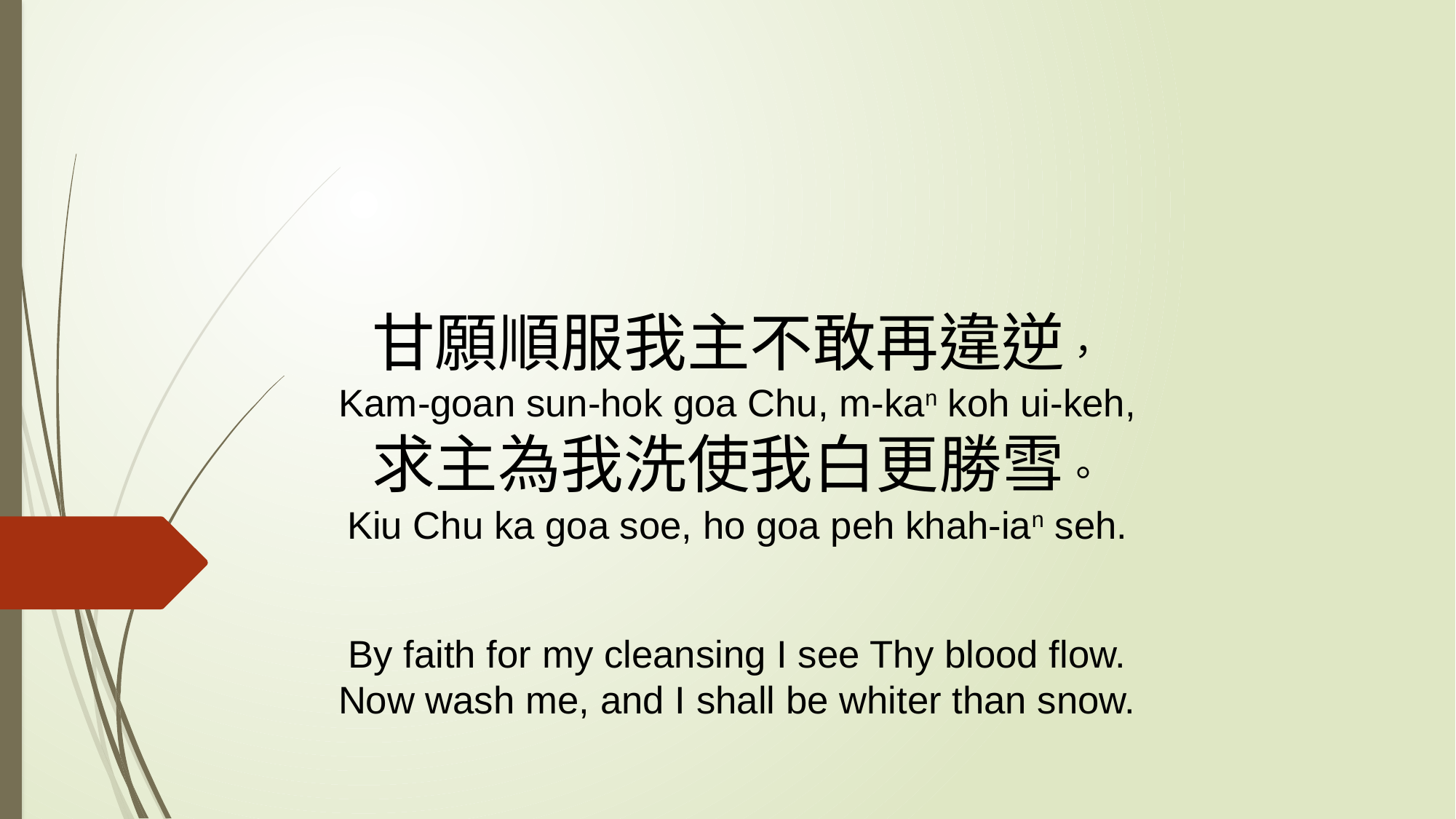

# 甘願順服我主不敢再違逆， Kam-goan sun-hok goa Chu, m-kan koh ui-keh, 求主為我洗使我白更勝雪。 Kiu Chu ka goa soe, ho goa peh khah-ian seh. By faith for my cleansing I see Thy blood flow. Now wash me, and I shall be whiter than snow.